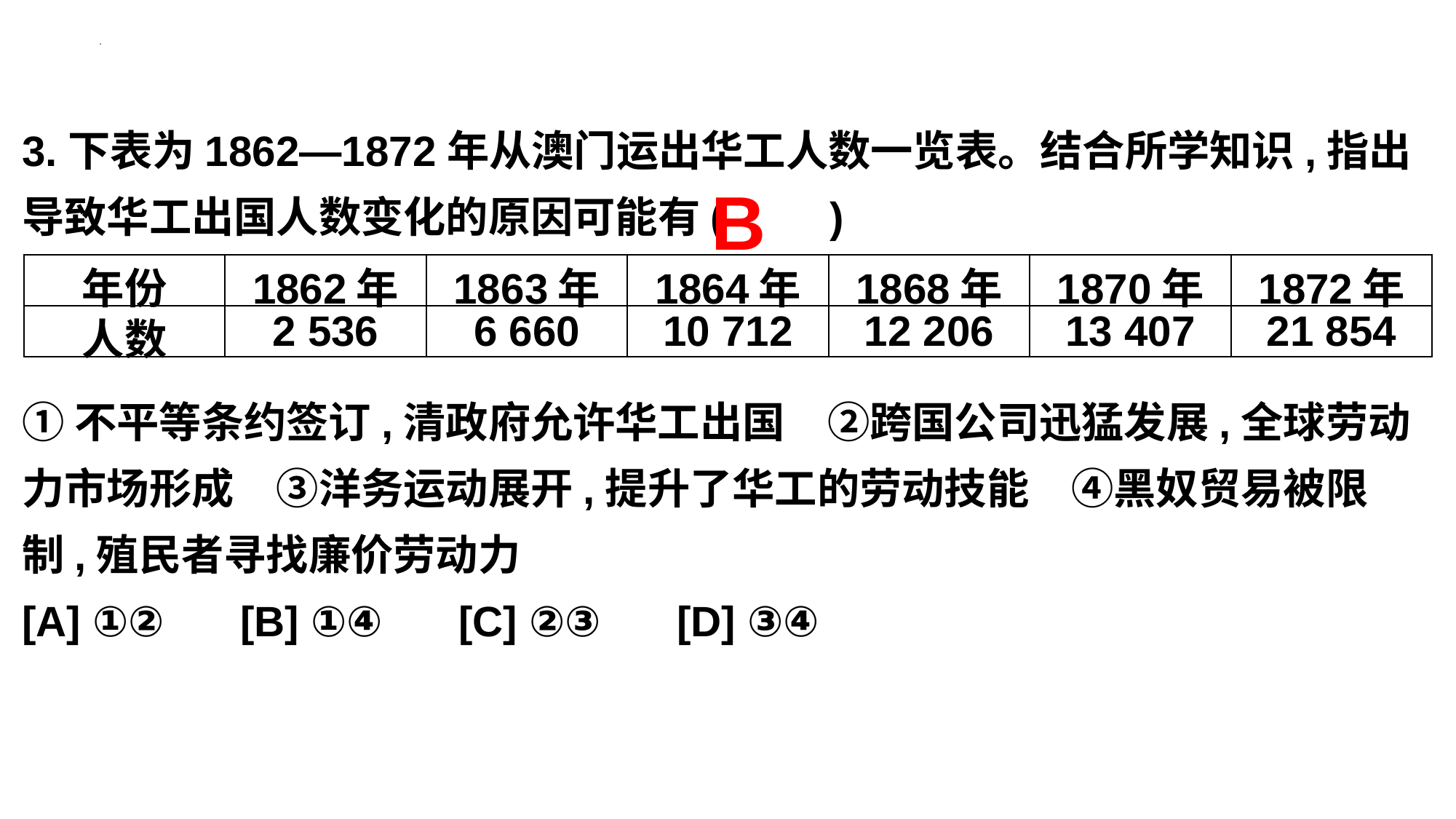

3.下表为1862—1872年从澳门运出华工人数一览表。结合所学知识,指出导致华工出国人数变化的原因可能有(　　)
B
| 年份 | 1862年 | 1863年 | 1864年 | 1868年 | 1870年 | 1872年 |
| --- | --- | --- | --- | --- | --- | --- |
| 人数 | 2 536 | 6 660 | 10 712 | 12 206 | 13 407 | 21 854 |
①不平等条约签订,清政府允许华工出国　②跨国公司迅猛发展,全球劳动力市场形成　③洋务运动展开,提升了华工的劳动技能　④黑奴贸易被限制,殖民者寻找廉价劳动力
[A] ①②	[B] ①④	[C] ②③	[D] ③④